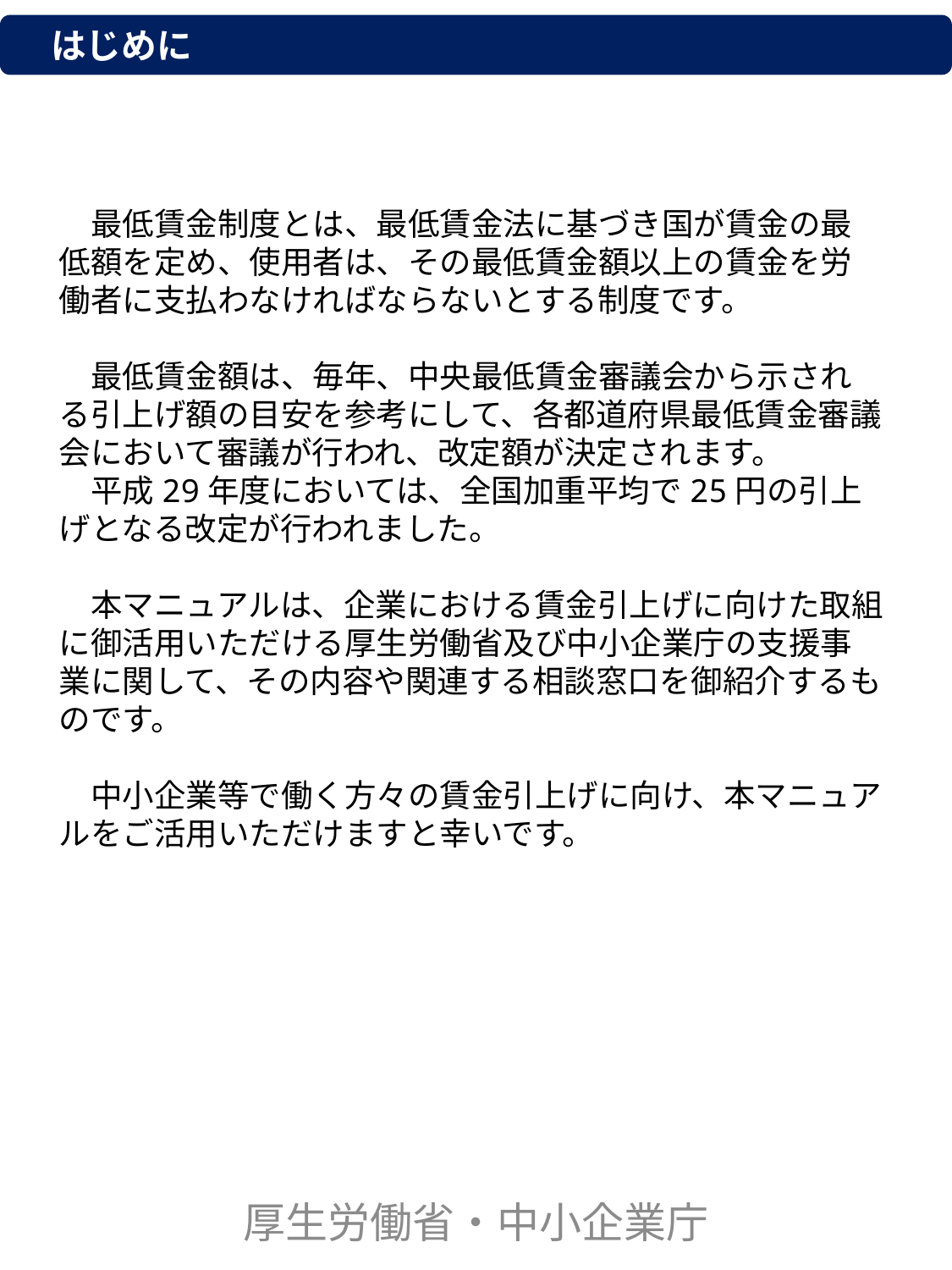

はじめに
# 最低賃金制度とは、最低賃金法に基づき国が賃金の最低額を定め、使用者は、その最低賃金額以上の賃金を労働者に支払わなければならないとする制度です。 　最低賃金額は、毎年、中央最低賃金審議会から示される引上げ額の目安を参考にして、各都道府県最低賃金審議会において審議が行われ、改定額が決定されます。 　平成29年度においては、全国加重平均で25円の引上げとなる改定が行われました。 　本マニュアルは、企業における賃金引上げに向けた取組に御活用いただける厚生労働省及び中小企業庁の支援事業に関して、その内容や関連する相談窓口を御紹介するものです。 　中小企業等で働く方々の賃金引上げに向け、本マニュアルをご活用いただけますと幸いです。
厚生労働省・中小企業庁